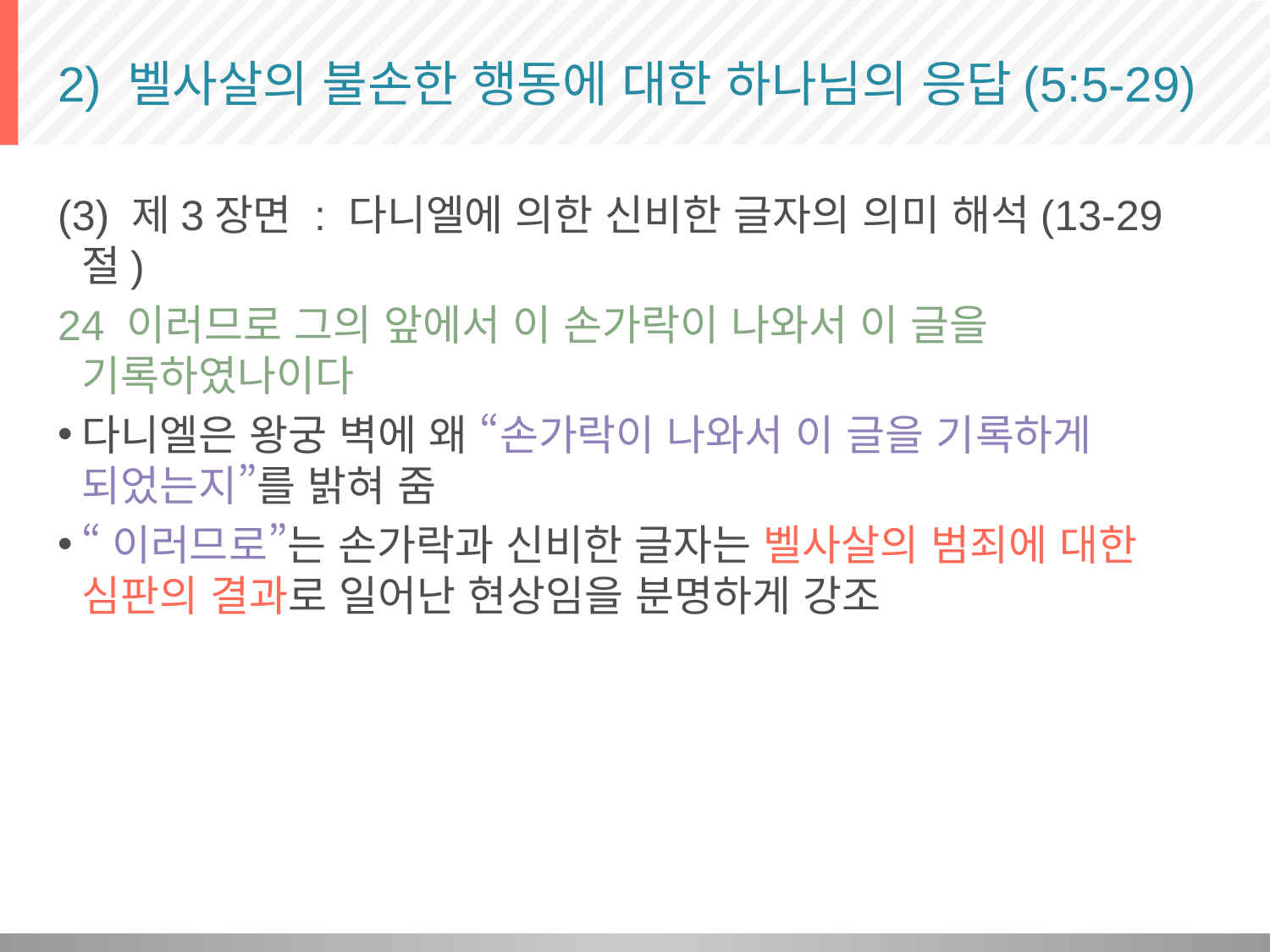

# 2) 벨사살의 불손한 행동에 대한 하나님의 응답(5:5-29)
(3) 제3장면 : 다니엘에 의한 신비한 글자의 의미 해석(13-29절)
24 이러므로 그의 앞에서 이 손가락이 나와서 이 글을 기록하였나이다
다니엘은 왕궁 벽에 왜 “손가락이 나와서 이 글을 기록하게 되었는지”를 밝혀 줌
“이러므로”는 손가락과 신비한 글자는 벨사살의 범죄에 대한 심판의 결과로 일어난 현상임을 분명하게 강조